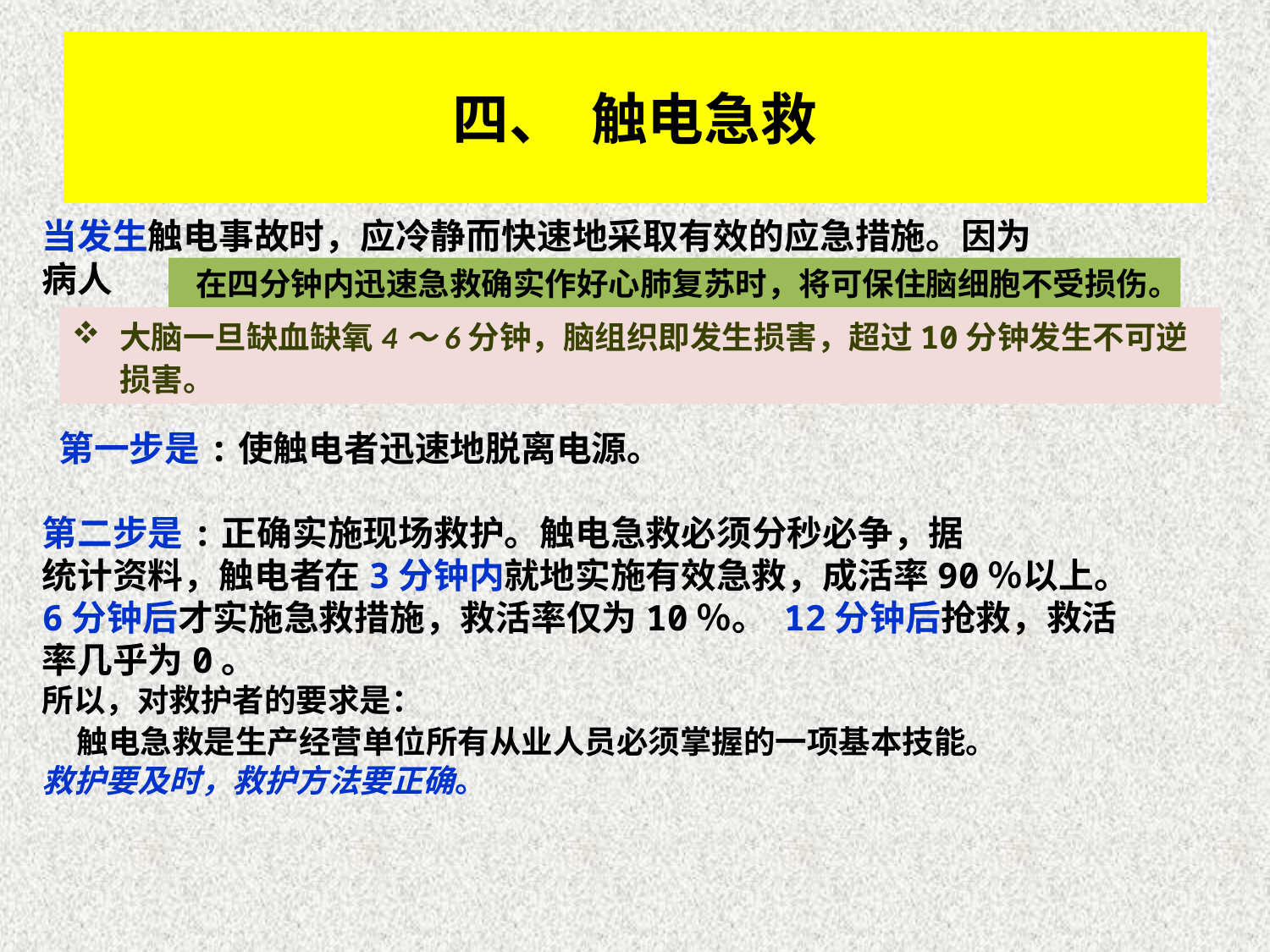

# 四、  触电急救
当发生触电事故时，应冷静而快速地采取有效的应急措施。因为
病人

 第一步是:使触电者迅速地脱离电源。

第二步是:正确实施现场救护。触电急救必须分秒必争，据
统计资料，触电者在3分钟内就地实施有效急救，成活率90％以上。
6分钟后才实施急救措施，救活率仅为10％。 12分钟后抢救，救活
率几乎为0。
所以，对救护者的要求是：
    触电急救是生产经营单位所有从业人员必须掌握的一项基本技能。
救护要及时，救护方法要正确。

 在四分钟内迅速急救确实作好心肺复苏时，将可保住脑细胞不受损伤。

大脑一旦缺血缺氧4～6分钟，脑组织即发生损害，超过10分钟发生不可逆损害。